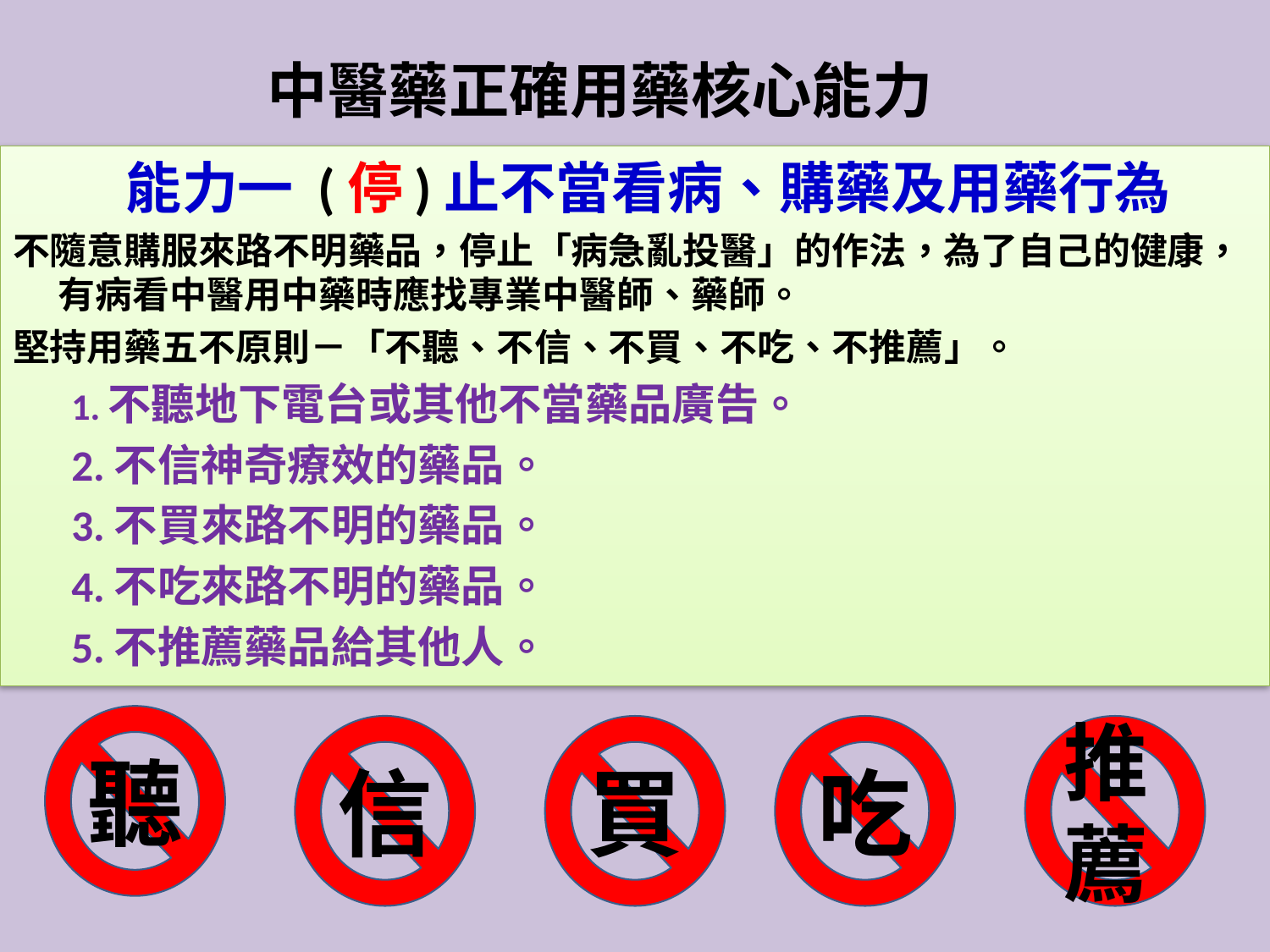

# 中醫藥正確用藥核心能力
        能力一 (停)止不當看病、購藥及用藥行為
不隨意購服來路不明藥品，停止「病急亂投醫」的作法，為了自己的健康，有病看中醫用中藥時應找專業中醫師、藥師。
堅持用藥五不原則－「不聽、不信、不買、不吃、不推薦」。
1.不聽地下電台或其他不當藥品廣告。
2.不信神奇療效的藥品。
3.不買來路不明的藥品。
4.不吃來路不明的藥品。
5.不推薦藥品給其他人。
聽
信
買
吃
推薦